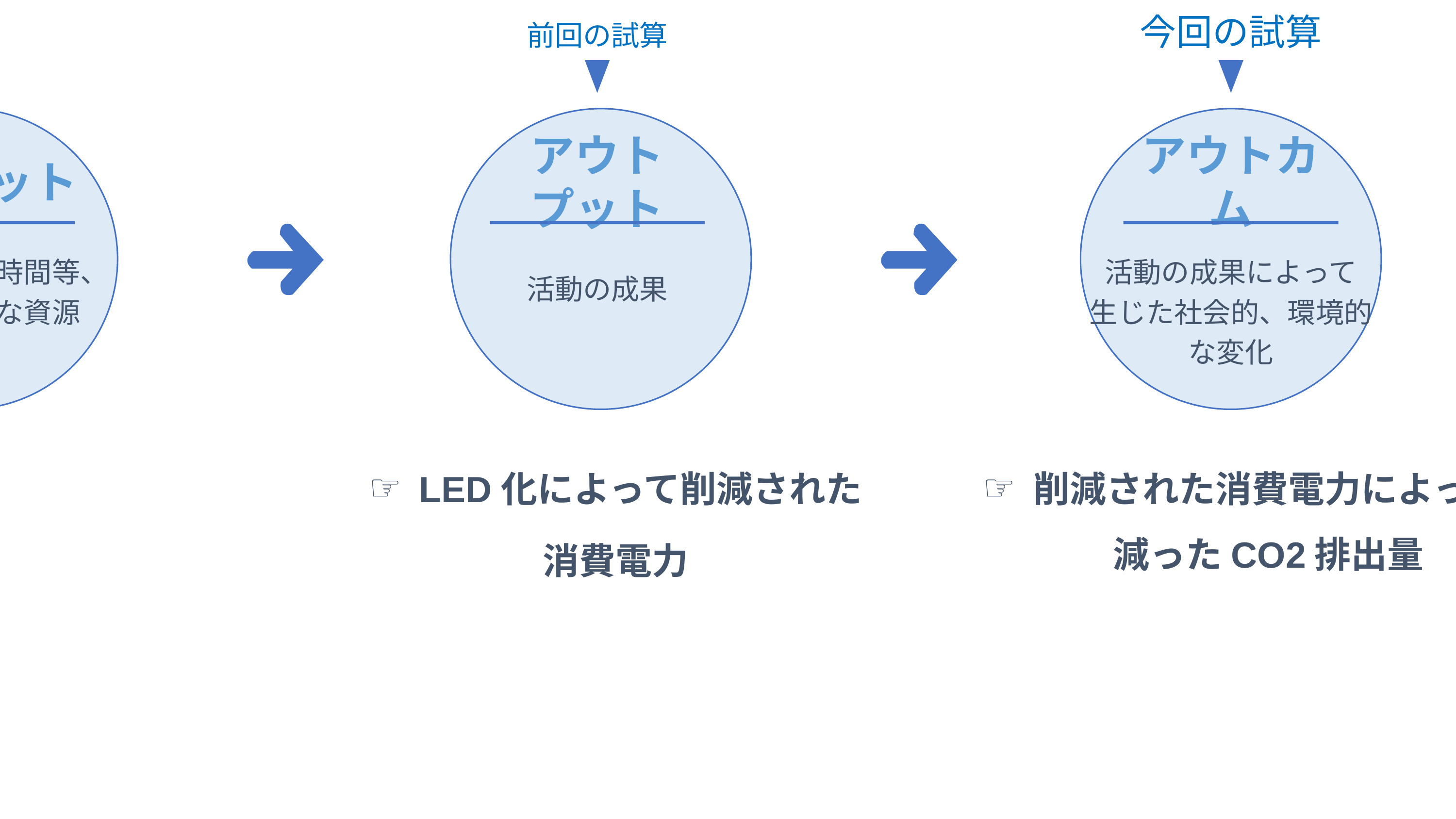

今回の試算

アウトカム

活動の成果によって
生じた社会的、環境的
な変化
前回の試算

アウトプット

活動の成果

インプット

資金、人員・時間等、
活動に必要な資源

LED化によって削減された
消費電力
削減された消費電力によって減ったCO2排出量